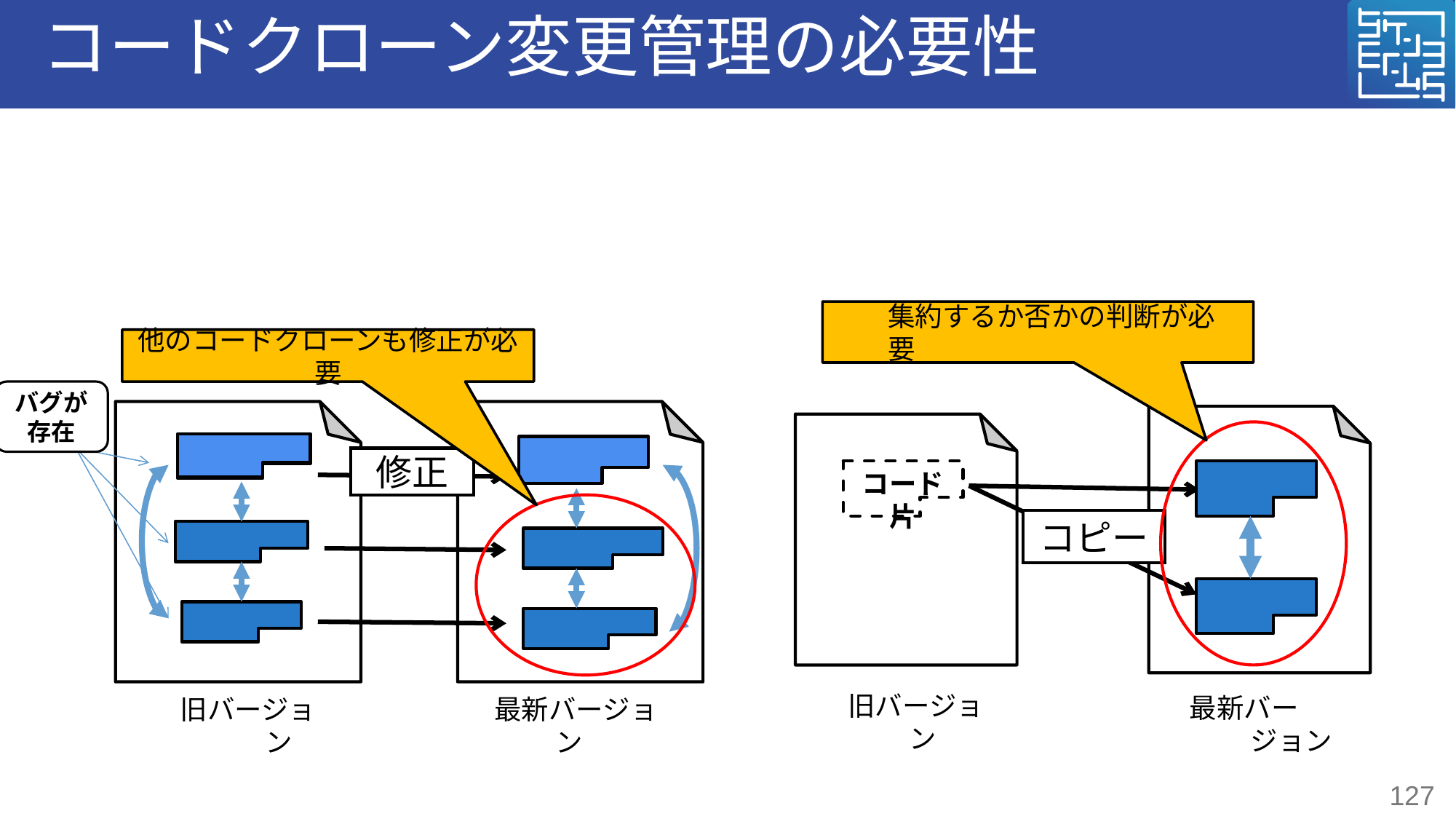

# コードクローン変更管理の必要性
集約するか否かの判断が必要

コード片

コピー

旧バージョン
最新バージョン
他のコードクローンも修正が必要
バグが
存在

修正

旧バージョン
最新バージョン
127